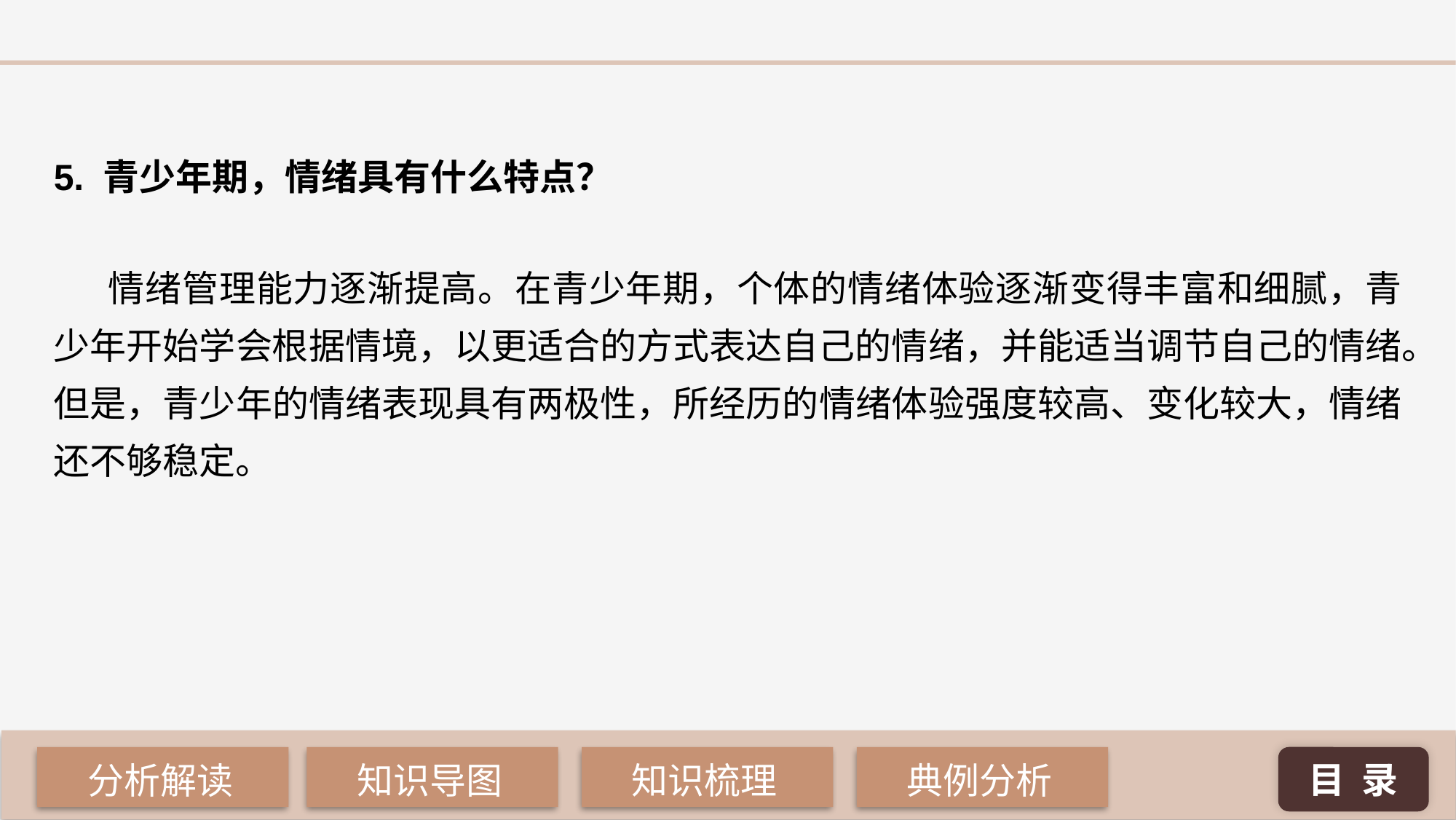

5. 青少年期，情绪具有什么特点？
情绪管理能力逐渐提高。在青少年期，个体的情绪体验逐渐变得丰富和细腻，青少年开始学会根据情境，以更适合的方式表达自己的情绪，并能适当调节自己的情绪。但是，青少年的情绪表现具有两极性，所经历的情绪体验强度较高、变化较大，情绪还不够稳定。